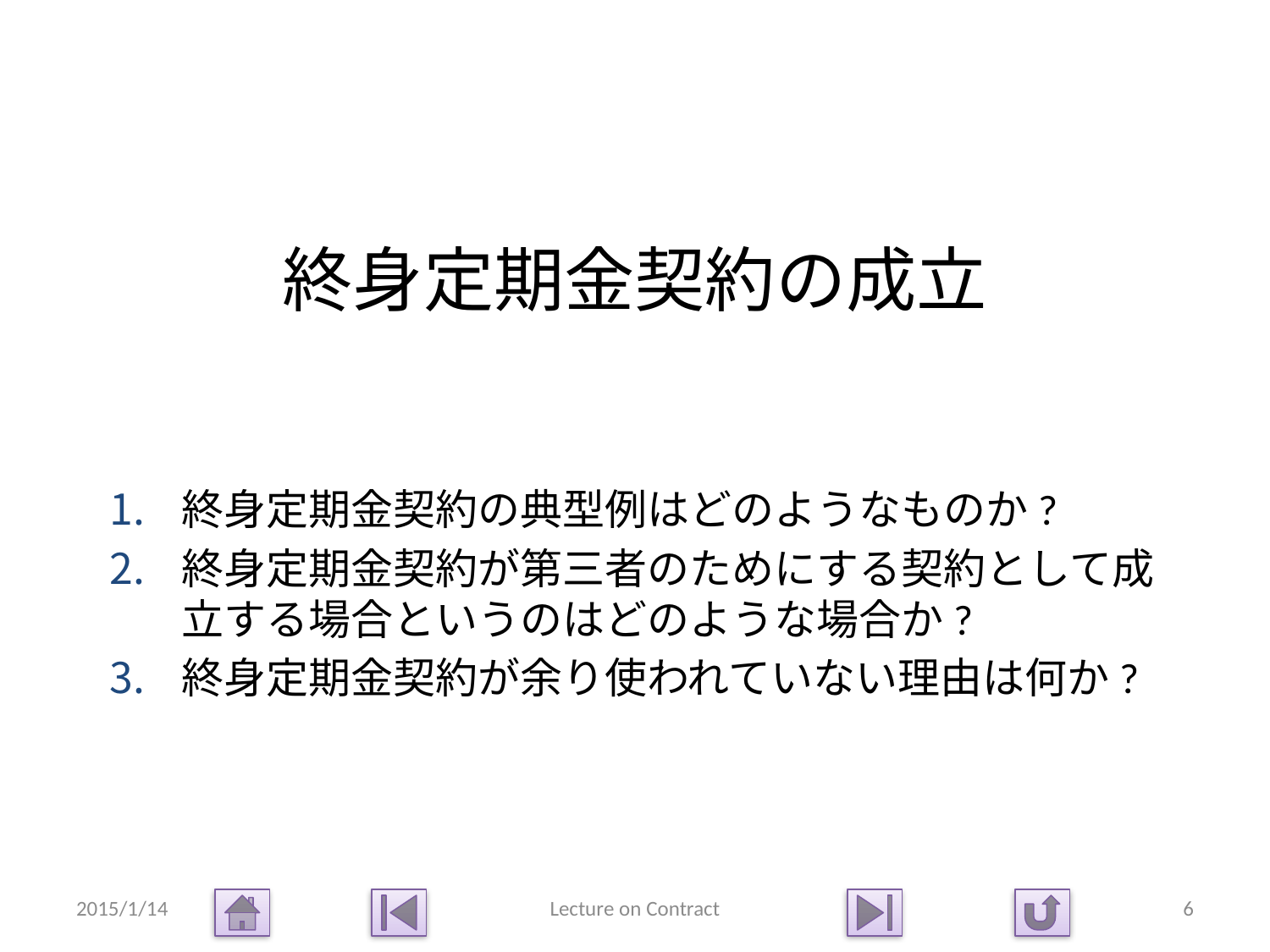

# 終身定期金契約の成立
終身定期金契約の典型例はどのようなものか?
終身定期金契約が第三者のためにする契約として成立する場合というのはどのような場合か?
終身定期金契約が余り使われていない理由は何か?
2015/1/14
Lecture on Contract
6